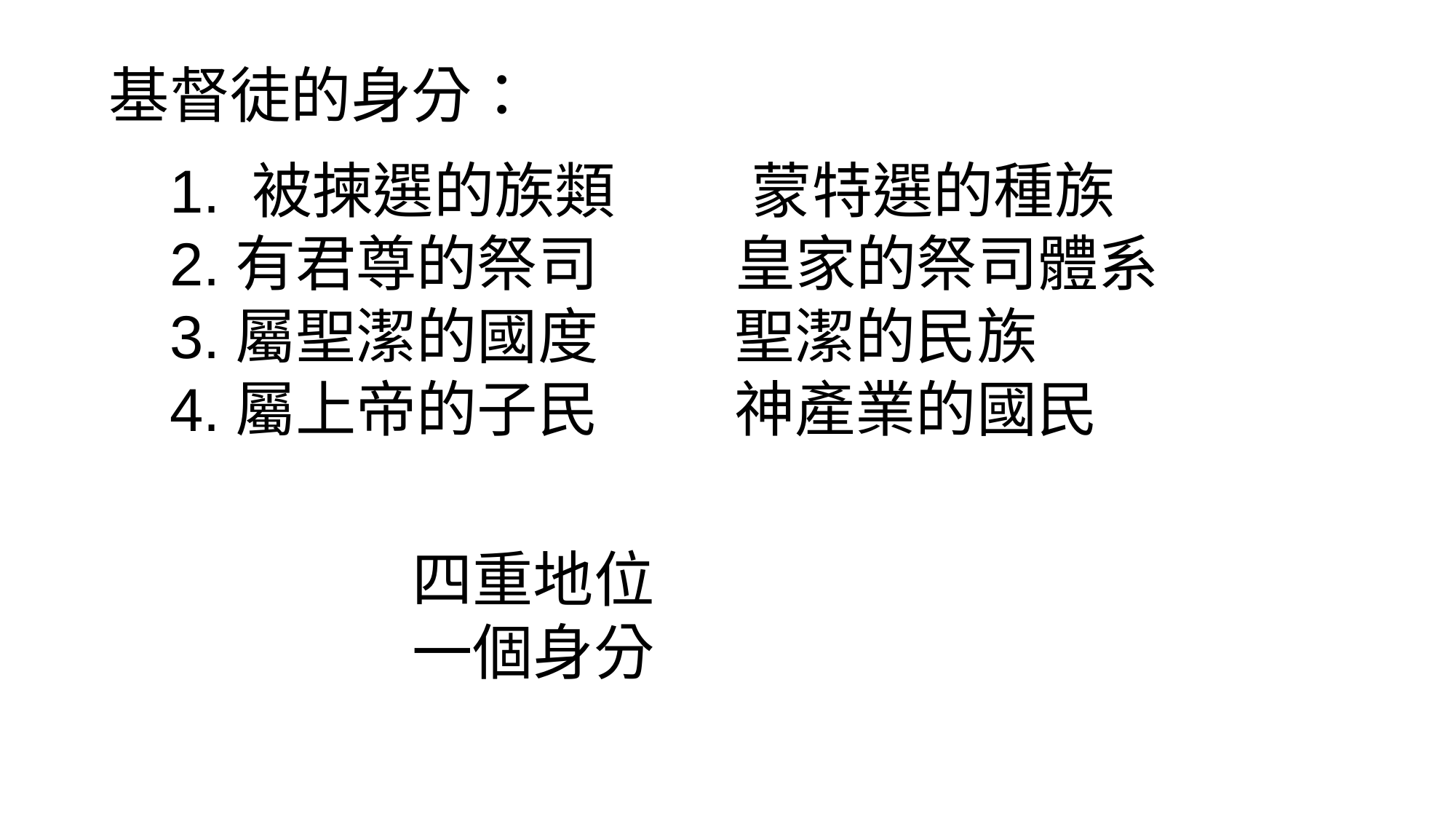

基督徒的身分：
1. 被揀選的族類          蒙特選的種族
2.有君尊的祭司          皇家的祭司體系
3.屬聖潔的國度          聖潔的民族
4.屬上帝的子民          神產業的國民

四重地位
一個身分